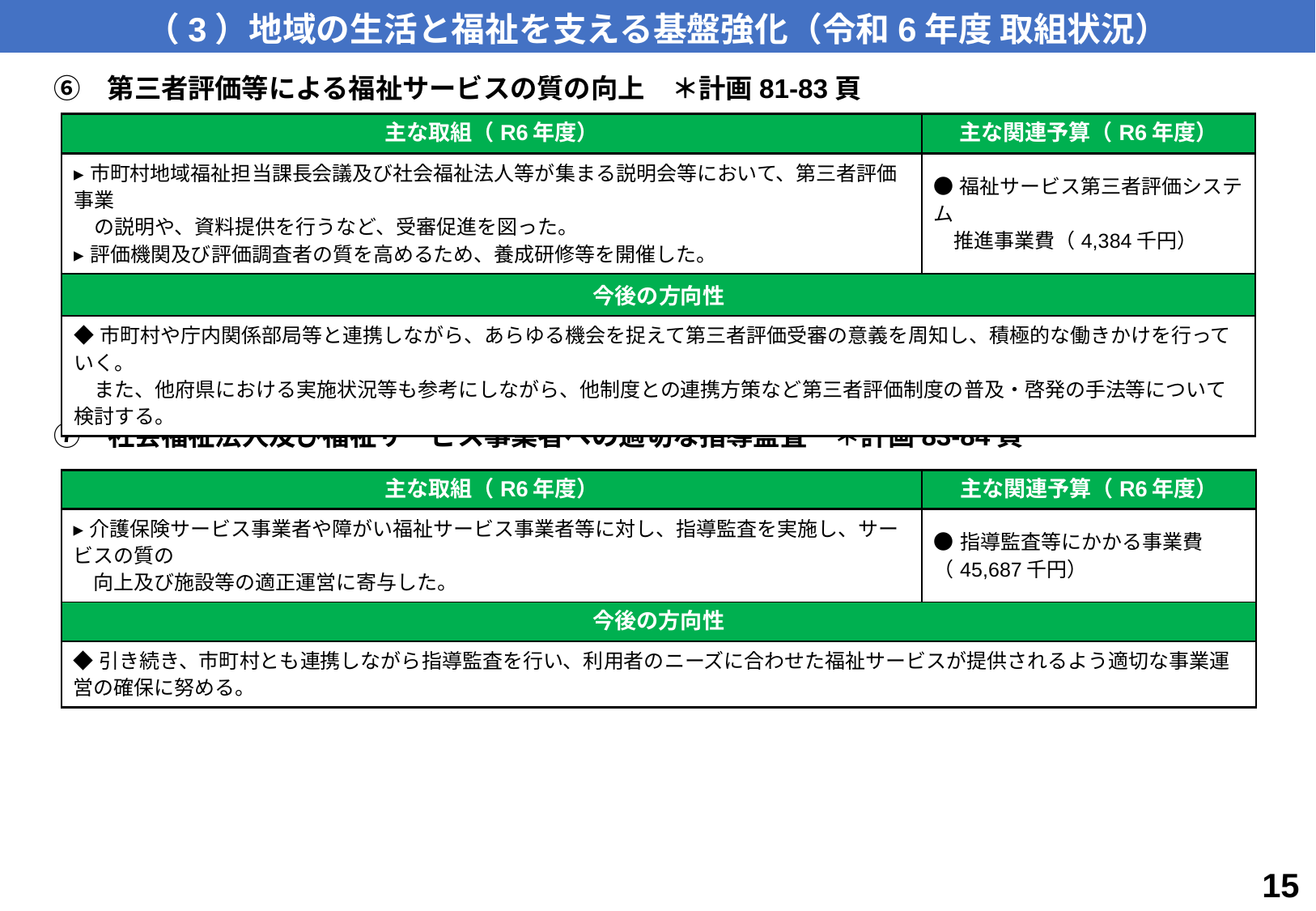

（3）地域の生活と福祉を支える基盤強化（令和6年度 取組状況）
　⑥　第三者評価等による福祉サービスの質の向上　＊計画81-83頁
| 主な取組（R6年度） | 主な関連予算（R6年度） |
| --- | --- |
| ▸市町村地域福祉担当課長会議及び社会福祉法人等が集まる説明会等において、第三者評価事業 　の説明や、資料提供を行うなど、受審促進を図った。 ▸評価機関及び評価調査者の質を高めるため、養成研修等を開催した。 | ●福祉サービス第三者評価システム 　推進事業費（4,384千円） |
| 今後の方向性 |  |
| ◆市町村や庁内関係部局等と連携しながら、あらゆる機会を捉えて第三者評価受審の意義を周知し、積極的な働きかけを行っていく。 　また、他府県における実施状況等も参考にしながら、他制度との連携方策など第三者評価制度の普及・啓発の手法等について検討する。 |  |
　⑦　社会福祉法人及び福祉サービス事業者への適切な指導監査　＊計画83-84頁
| 主な取組（R6年度） | 主な関連予算（R6年度） |
| --- | --- |
| ▸介護保険サービス事業者や障がい福祉サービス事業者等に対し、指導監査を実施し、サービスの質の 　向上及び施設等の適正運営に寄与した。 | ●指導監査等にかかる事業費 （45,687千円） |
| 今後の方向性 |  |
| ◆引き続き、市町村とも連携しながら指導監査を行い、利用者のニーズに合わせた福祉サービスが提供されるよう適切な事業運営の確保に努める。 |  |
15